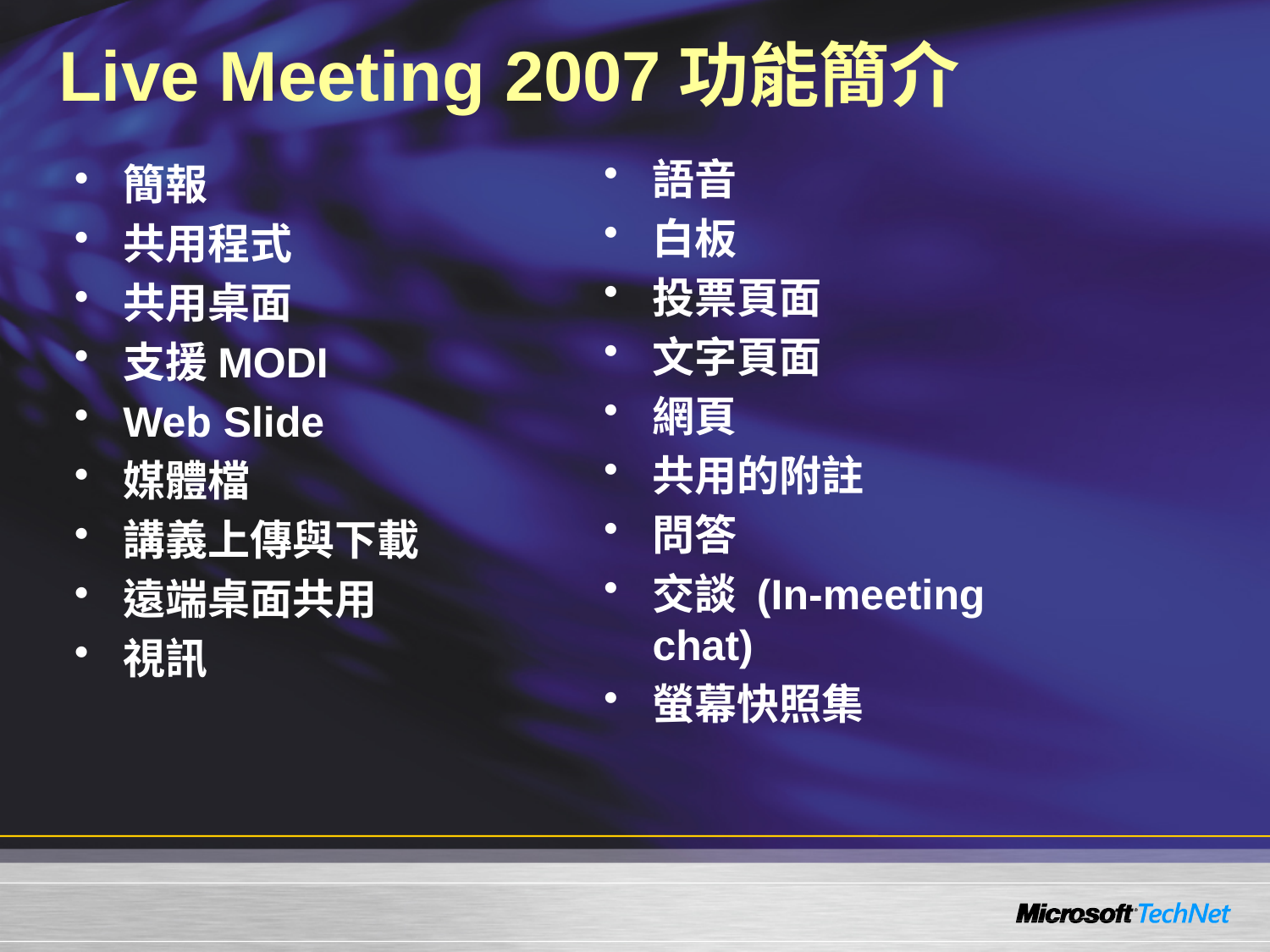

# Live Meeting 2007功能簡介
語音
白板
投票頁面
文字頁面
網頁
共用的附註
問答
交談 (In-meeting chat)
螢幕快照集

簡報
共用程式
共用桌面
支援MODI
Web Slide
媒體檔
講義上傳與下載
遠端桌面共用
視訊